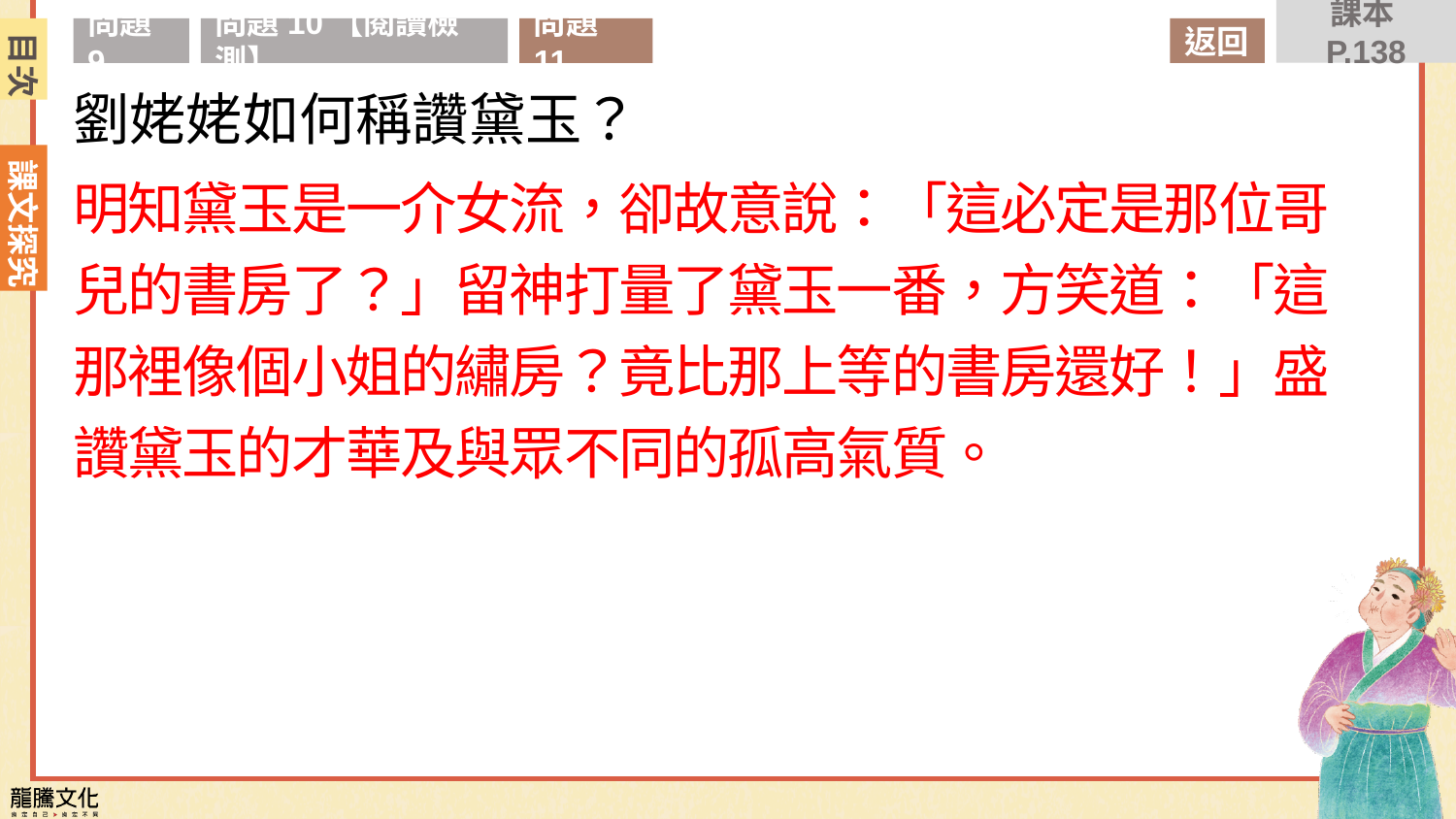

課本P.138
目次
問題9
問題10【閱讀檢測】
問題11
返回
劉姥姥如何稱讚黛玉？
明知黛玉是一介女流，卻故意說：「這必定是那位哥兒的書房了？」留神打量了黛玉一番，方笑道：「這那裡像個小姐的繡房？竟比那上等的書房還好！」盛讚黛玉的才華及與眾不同的孤高氣質。